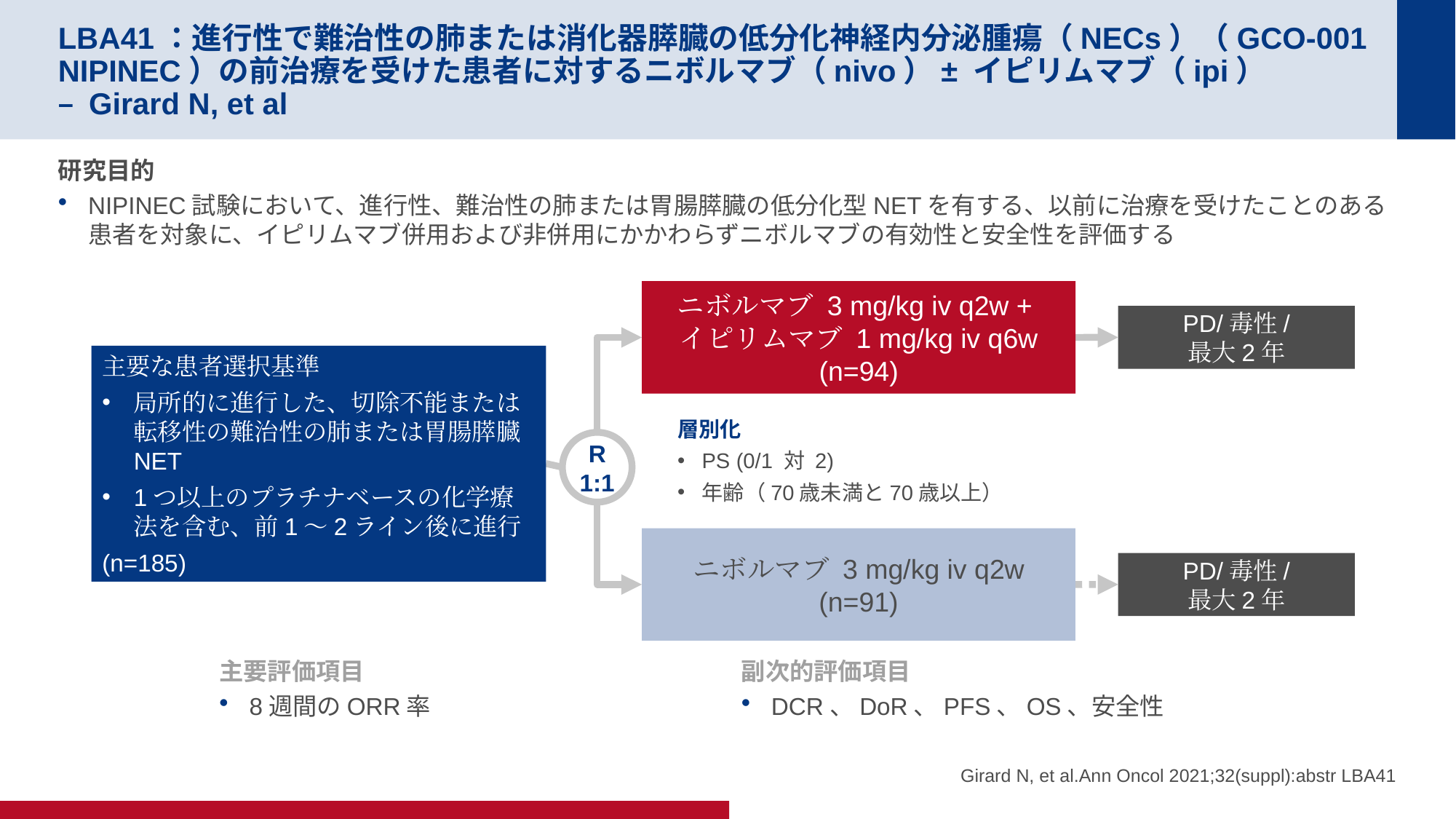

# LBA41：進行性で難治性の肺または消化器膵臓の低分化神経内分泌腫瘍（NECs）（GCO-001 NIPINEC）の前治療を受けた患者に対するニボルマブ（nivo）± イピリムマブ（ipi） – Girard N, et al
研究目的
NIPINEC試験において、進行性、難治性の肺または胃腸膵臓の低分化型NETを有する、以前に治療を受けたことのある患者を対象に、イピリムマブ併用および非併用にかかわらずニボルマブの有効性と安全性を評価する
ニボルマブ 3 mg/kg iv q2w +
イピリムマブ 1 mg/kg iv q6w
(n=94)
PD/毒性/
最大2年
主要な患者選択基準
局所的に進行した、切除不能または転移性の難治性の肺または胃腸膵臓NET
1つ以上のプラチナベースの化学療法を含む、前1〜2ライン後に進行
(n=185)
層別化
PS (0/1 対 2)
年齢（70歳未満と70歳以上）

R
1:1
ニボルマブ 3 mg/kg iv q2w
(n=91)
PD/毒性/
最大2年
主要評価項目
8週間のORR率
副次的評価項目
DCR、DoR、PFS、OS、安全性
Girard N, et al.Ann Oncol 2021;32(suppl):abstr LBA41